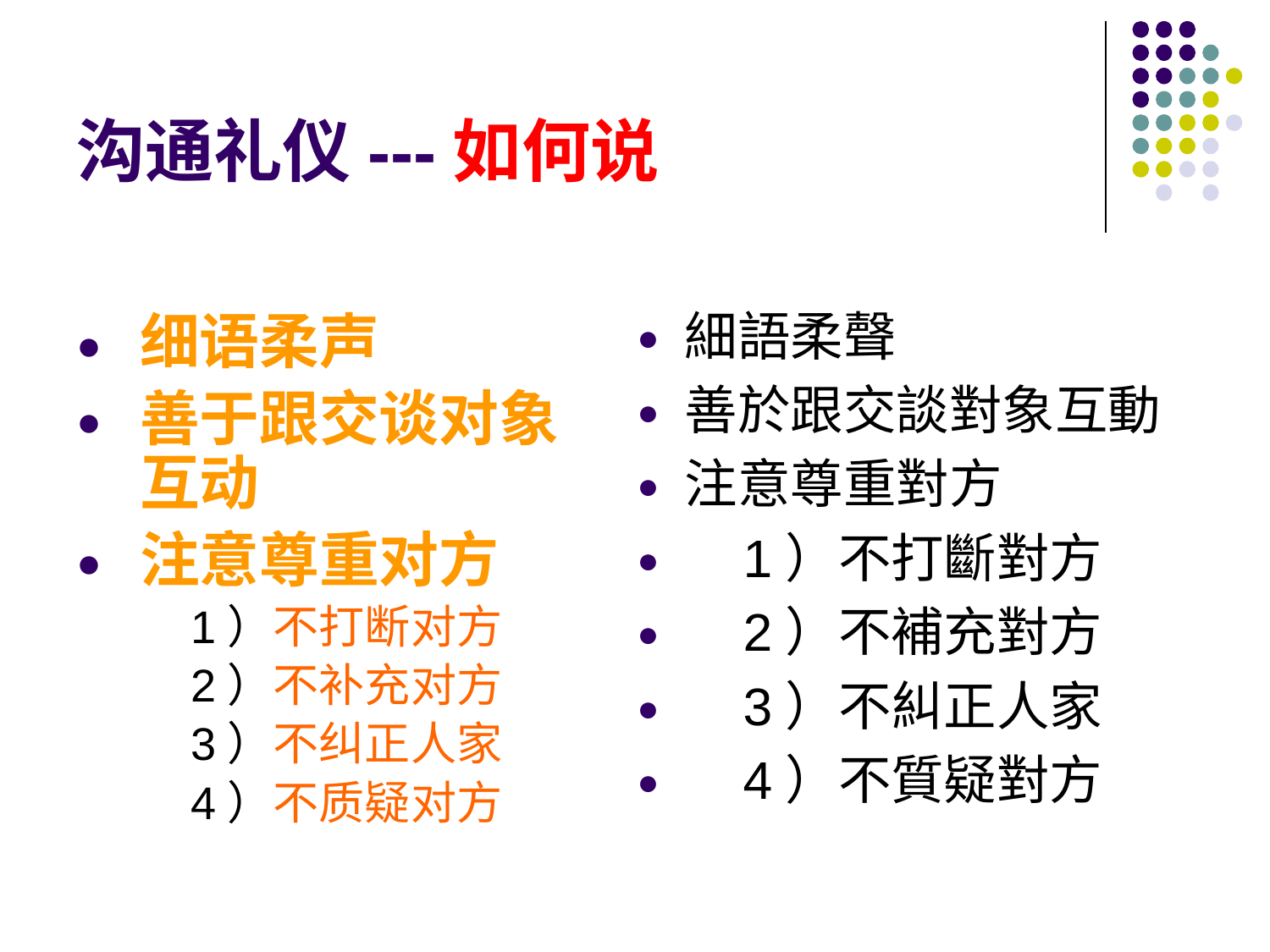

# 沟通礼仪---如何说

细语柔声
善于跟交谈对象互动
注意尊重对方
         1）不打断对方
         2）不补充对方
         3）不纠正人家
         4）不质疑对方

細語柔聲
善於跟交談對象互動
注意尊重對方
    1）不打斷對方
    2）不補充對方
    3）不糾正人家
    4）不質疑對方